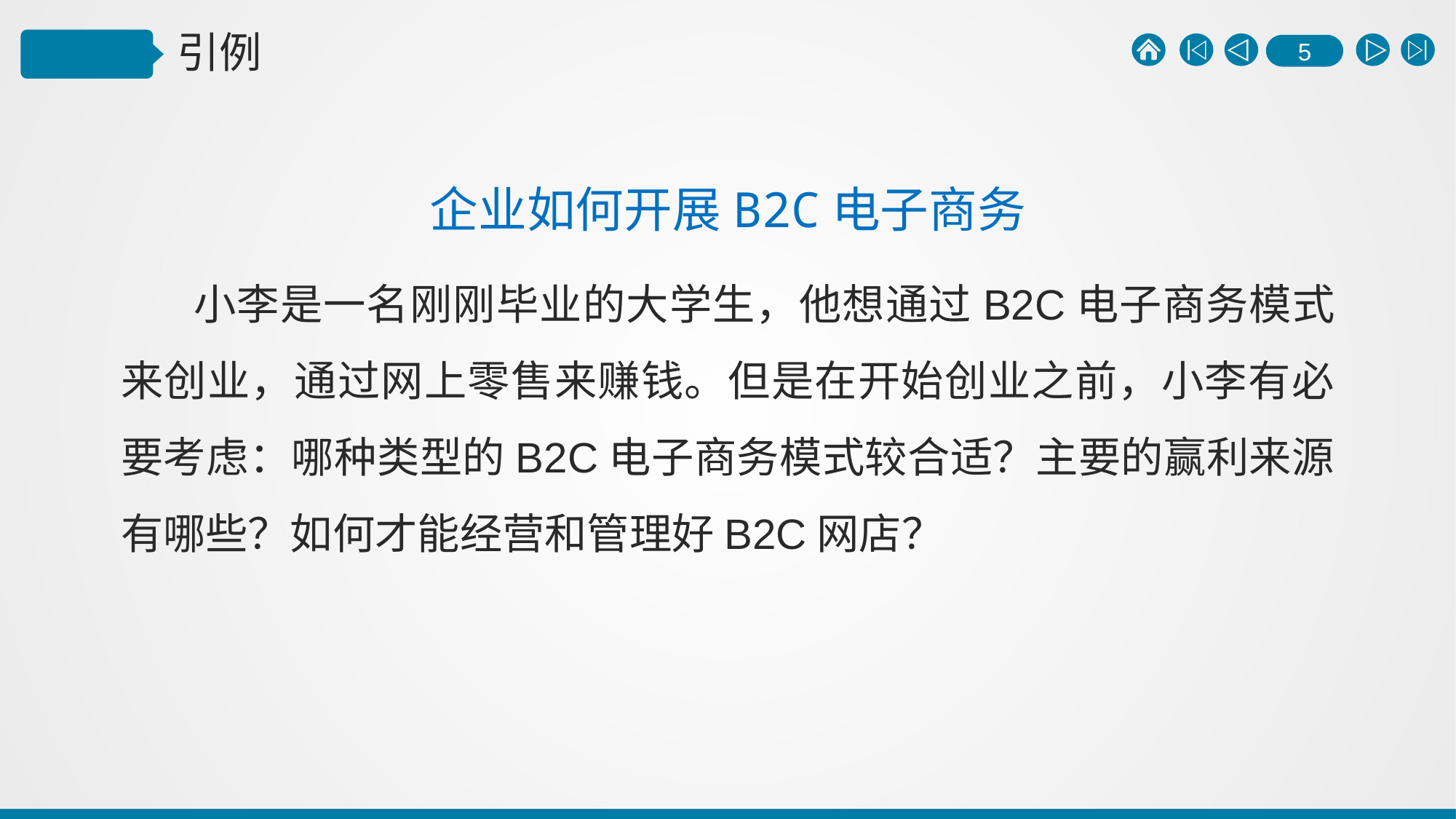

企业如何开展B2C电子商务
小李是一名刚刚毕业的大学生，他想通过B2C电子商务模式来创业，通过网上零售来赚钱。但是在开始创业之前，小李有必要考虑：哪种类型的B2C电子商务模式较合适？主要的赢利来源有哪些？如何才能经营和管理好B2C网店？